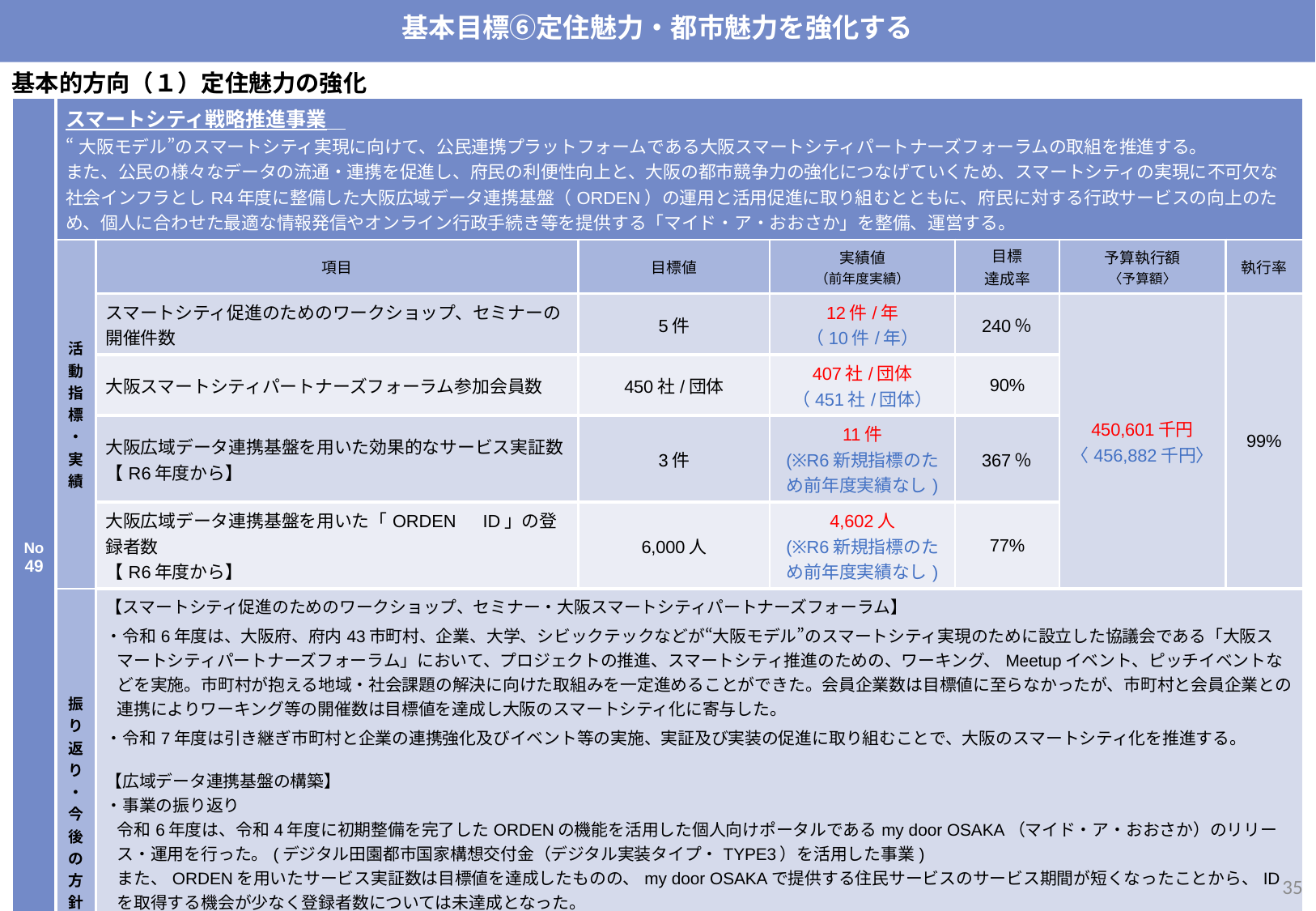

基本目標⑥定住魅力・都市魅力を強化する
基本的方向（１）定住魅力の強化
| No49 | スマートシティ戦略推進事業　 “大阪モデル”のスマートシティ実現に向けて、公民連携プラットフォームである大阪スマートシティパートナーズフォーラムの取組を推進する。 また、公民の様々なデータの流通・連携を促進し、府民の利便性向上と、大阪の都市競争力の強化につなげていくため、スマートシティの実現に不可欠な社会インフラとしR4年度に整備した大阪広域データ連携基盤（ORDEN）の運用と活用促進に取り組むとともに、府民に対する行政サービスの向上のため、個人に合わせた最適な情報発信やオンライン行政手続き等を提供する「マイド・ア・おおさか」を整備、運営する。 |  |  |  |  |  |  |
| --- | --- | --- | --- | --- | --- | --- | --- |
|  | 活動指標・実績 | 項目 | 目標値 | 実績値 （前年度実績） | 目標 達成率 | 予算執行額 〈予算額〉 | 執行率 |
|  |  | スマートシティ促進のためのワークショップ、セミナーの開催件数 | 5件 | 12件/年 （10件/年） | 240％ | 450,601千円 〈456,882千円〉 | 99% |
|  |  | 大阪スマートシティパートナーズフォーラム参加会員数 | 450社/団体 | 407社/団体 （451社/団体） | 90% |  |  |
|  |  | 大阪広域データ連携基盤を用いた効果的なサービス実証数 【R6年度から】 | 3件 | 11件 (※R6新規指標のため前年度実績なし) | 367％ |  |  |
|  |  | 大阪広域データ連携基盤を用いた「ORDEN　ID」の登録者数 【R6年度から】 | 6,000人 | 4,602人 (※R6新規指標のため前年度実績なし) | 77% |  |  |
|  | 振り返り・今後の方針 | 【スマートシティ促進のためのワークショップ、セミナー・大阪スマートシティパートナーズフォーラム】 ・令和6年度は、大阪府、府内43市町村、企業、大学、シビックテックなどが“大阪モデル”のスマートシティ実現のために設立した協議会である「大阪スマートシティパートナーズフォーラム」において、プロジェクトの推進、スマートシティ推進のための、ワーキング、Meetupイベント、ピッチイベントなどを実施。市町村が抱える地域・社会課題の解決に向けた取組みを一定進めることができた。会員企業数は目標値に至らなかったが、市町村と会員企業との連携によりワーキング等の開催数は目標値を達成し大阪のスマートシティ化に寄与した。 ・令和7年度は引き継ぎ市町村と企業の連携強化及びイベント等の実施、実証及び実装の促進に取り組むことで、大阪のスマートシティ化を推進する。 【広域データ連携基盤の構築】 ・事業の振り返り 令和6年度は、令和4年度に初期整備を完了したORDENの機能を活用した個人向けポータルであるmy door OSAKA（マイド・ア・おおさか）のリリース・運用を行った。(デジタル田園都市国家構想交付金（デジタル実装タイプ・TYPE3）を活用した事業) また、ORDENを用いたサービス実証数は目標値を達成したものの、my door OSAKAで提供する住民サービスのサービス期間が短くなったことから、IDを取得する機会が少なく登録者数については未達成となった。 ・今後の方針 令和7年度は、my door OSAKAの運用、府内市町村への展開を進めるとともに、生成AIを活用しデータを自動でクローリングするなどのサービスの充実を図る。（新しい地方経済・生活環境創生交付金（デジタル実装型・TYPEV）を活用する事業） また、広域観光をテーマとした実証事業を実施するなど、データ連携基盤の広域共同利用を推進する。 |  |  |  |  |  |
35